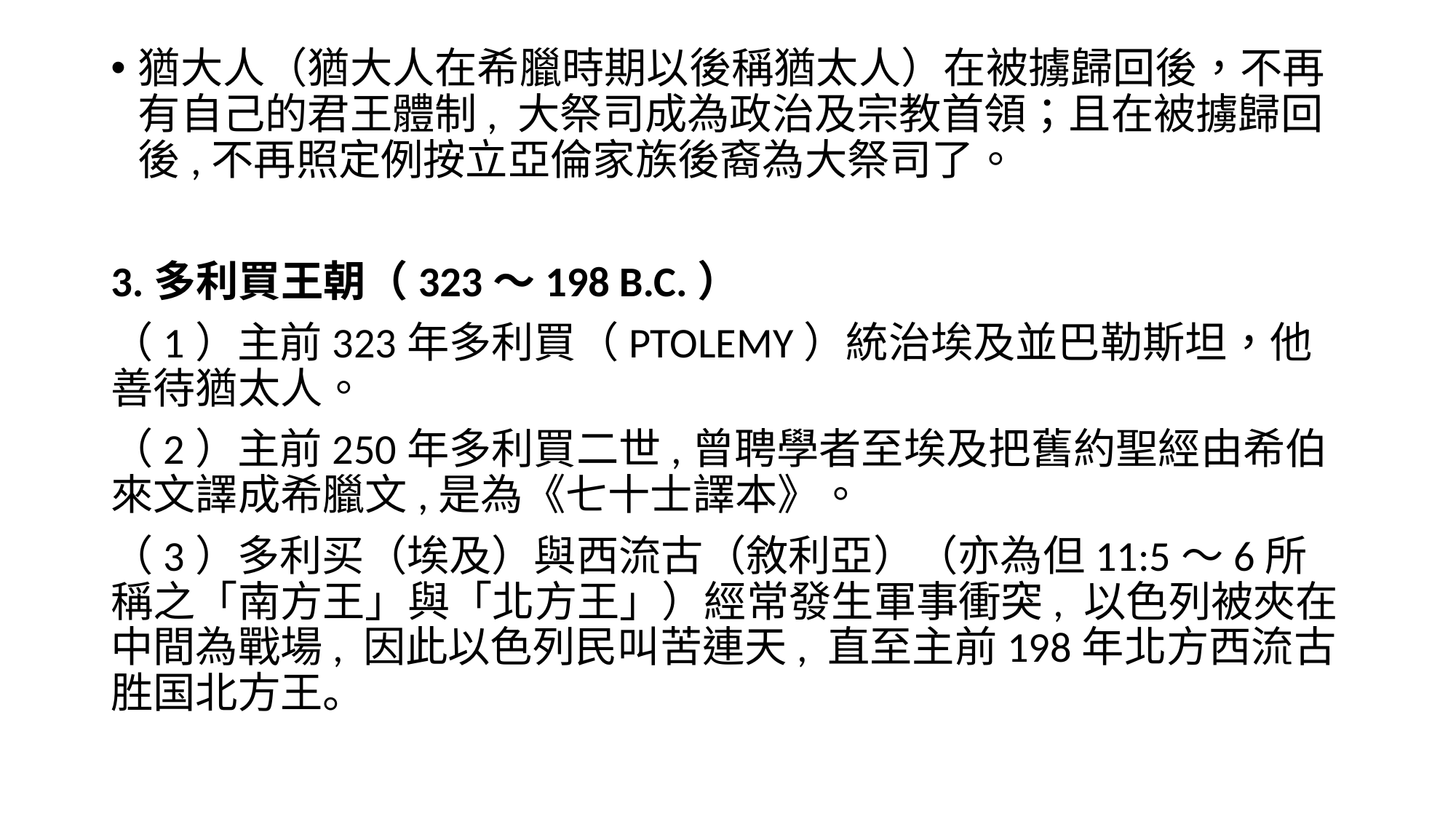

猶大人（猶大人在希臘時期以後稱猶太人）在被擄歸回後，不再有自己的君王體制, 大祭司成為政治及宗教首領；且在被擄歸回後,不再照定例按立亞倫家族後裔為大祭司了。

3.多利買王朝（323～198 B.C.）
（1）主前323年多利買（PTOLEMY）統治埃及並巴勒斯坦，他善待猶太人。
（2）主前250年多利買二世,曾聘學者至埃及把舊約聖經由希伯來文譯成希臘文,是為《七十士譯本》。
（3）多利买（埃及）與西流古（敘利亞）（亦為但11:5～6所稱之「南方王」與「北方王」）經常發生軍事衝突, 以色列被夾在中間為戰場, 因此以色列民叫苦連天, 直至主前198年北方西流古胜国北方王。